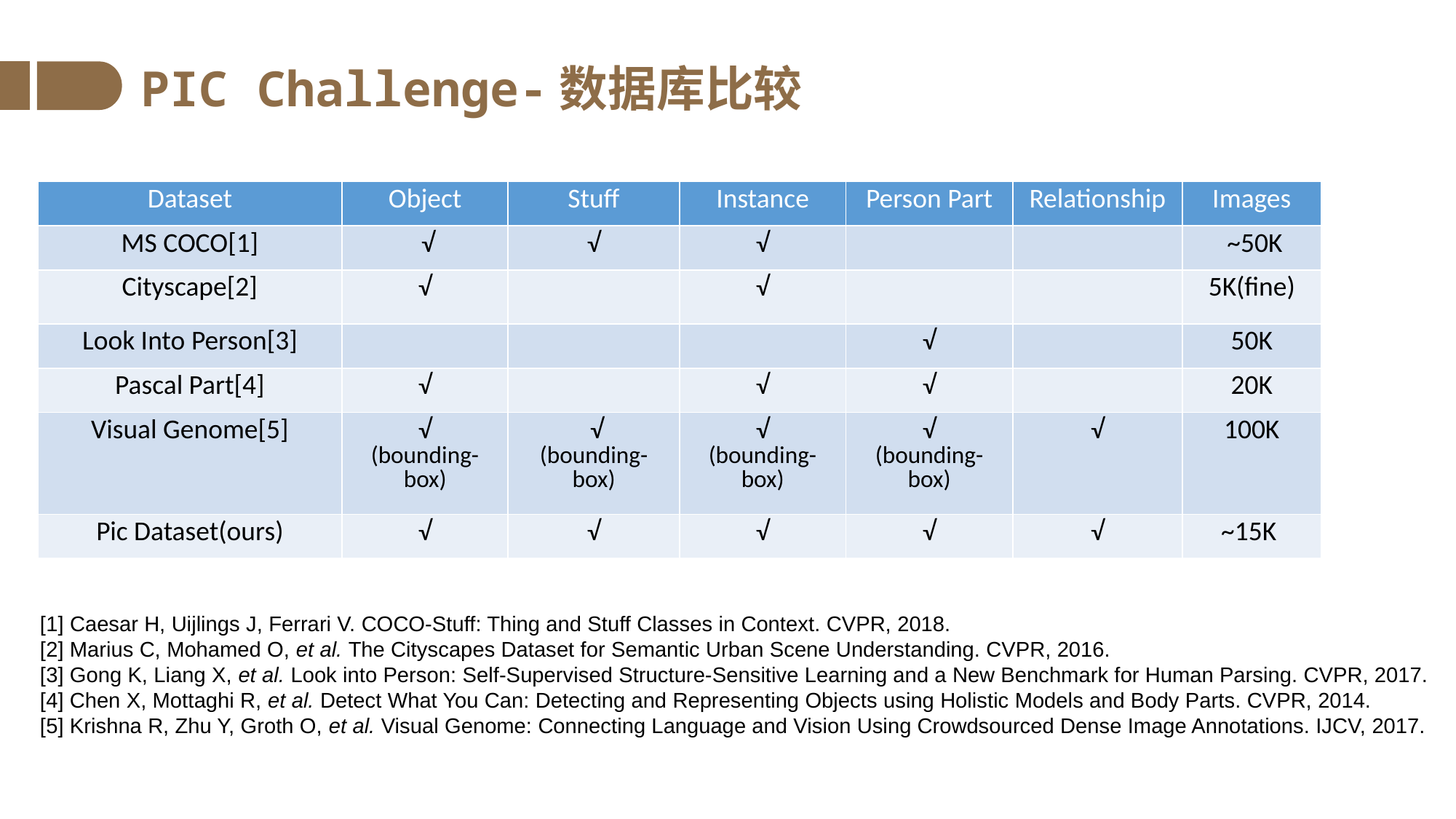

PIC Challenge-数据库比较

| Dataset | Object | Stuff | Instance | Person Part | Relationship | Images |
| --- | --- | --- | --- | --- | --- | --- |
| MS COCO[1] | √ | √ | √ |  |  | ~50K |
| Cityscape[2] | √ |  | √ |  |  | 5K(fine) |
| Look Into Person[3] |  |  |  | √ |  | 50K |
| Pascal Part[4] | √ |  | √ | √ |  | 20K |
| Visual Genome[5] | √ (bounding-box) | √ (bounding-box) | √ (bounding-box) | √ (bounding-box) | √ | 100K |
| Pic Dataset(ours) | √ | √ | √ | √ | √ | ~15K |
[1] Caesar H, Uijlings J, Ferrari V. COCO-Stuff: Thing and Stuff Classes in Context. CVPR, 2018.
[2] Marius C, Mohamed O, et al. The Cityscapes Dataset for Semantic Urban Scene Understanding. CVPR, 2016.
[3] Gong K, Liang X, et al. Look into Person: Self-Supervised Structure-Sensitive Learning and a New Benchmark for Human Parsing. CVPR, 2017.
[4] Chen X, Mottaghi R, et al. Detect What You Can: Detecting and Representing Objects using Holistic Models and Body Parts. CVPR, 2014.
[5] Krishna R, Zhu Y, Groth O, et al. Visual Genome: Connecting Language and Vision Using Crowdsourced Dense Image Annotations. IJCV, 2017.